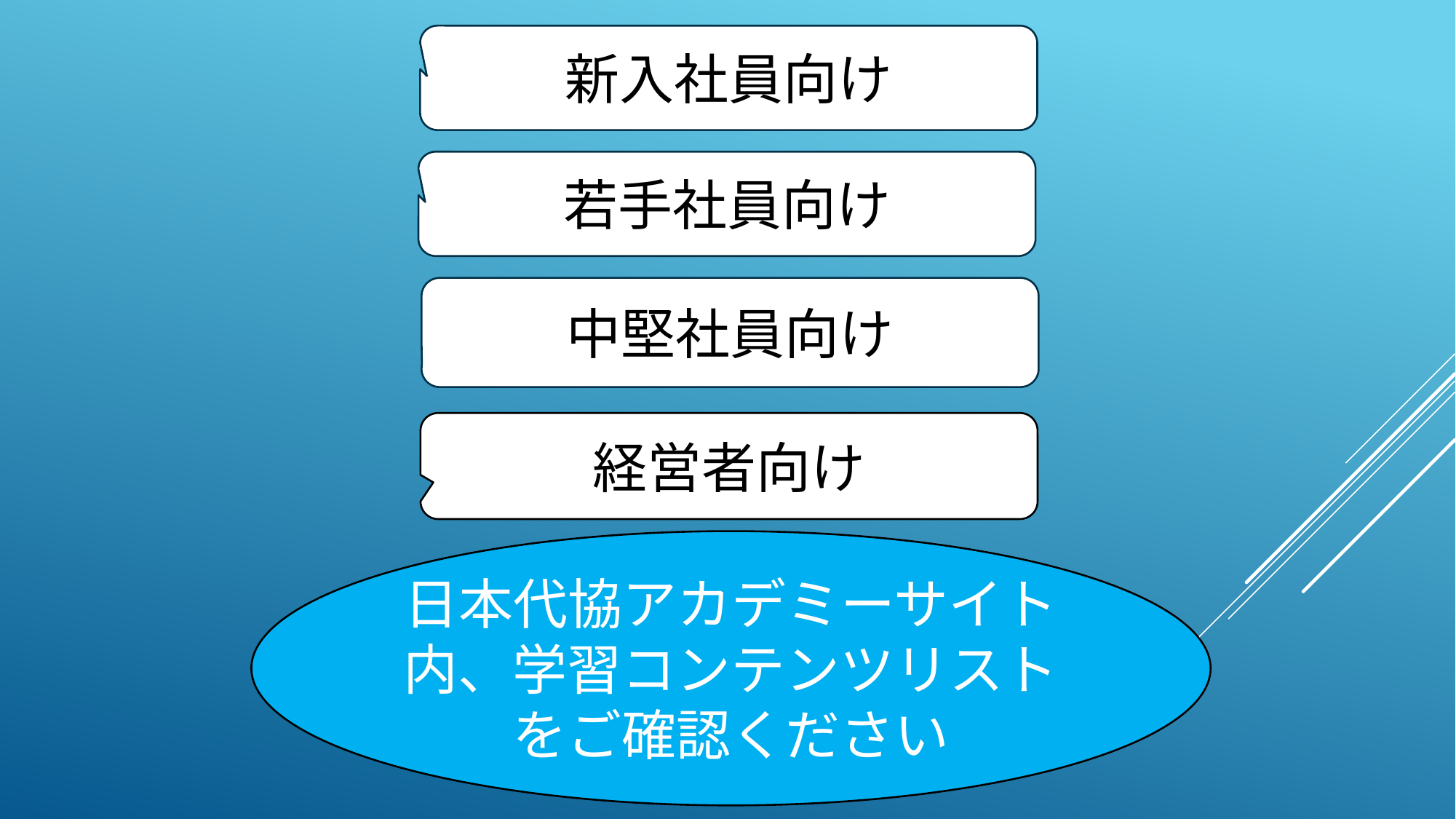

新入社員向け
若手社員向け
中堅社員向け
経営者向け
日本代協アカデミーサイト内、学習コンテンツリストをご確認ください